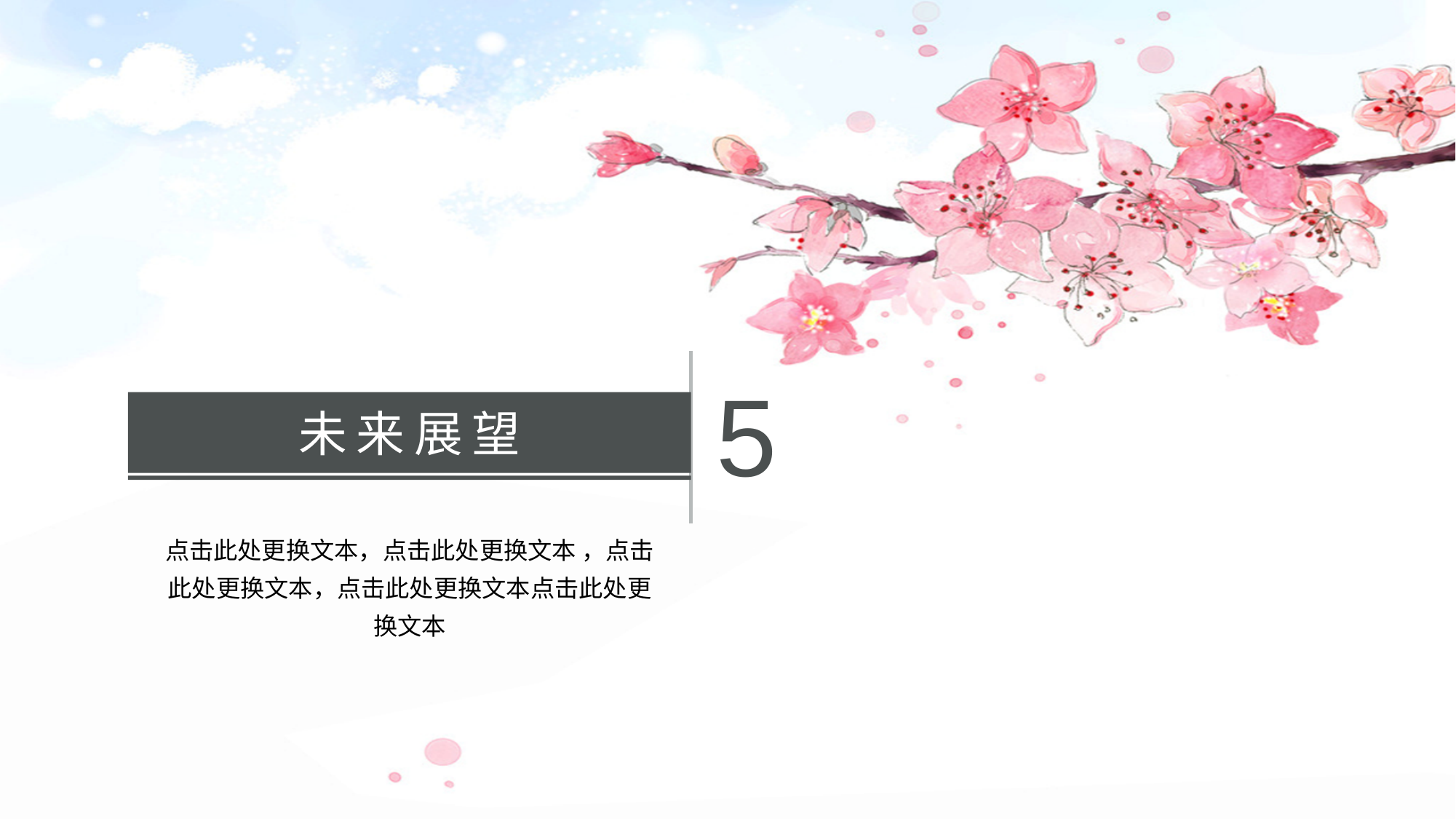

未来展望
5

点击此处更换文本，点击此处更换文本 ，点击此处更换文本，点击此处更换文本点击此处更换文本